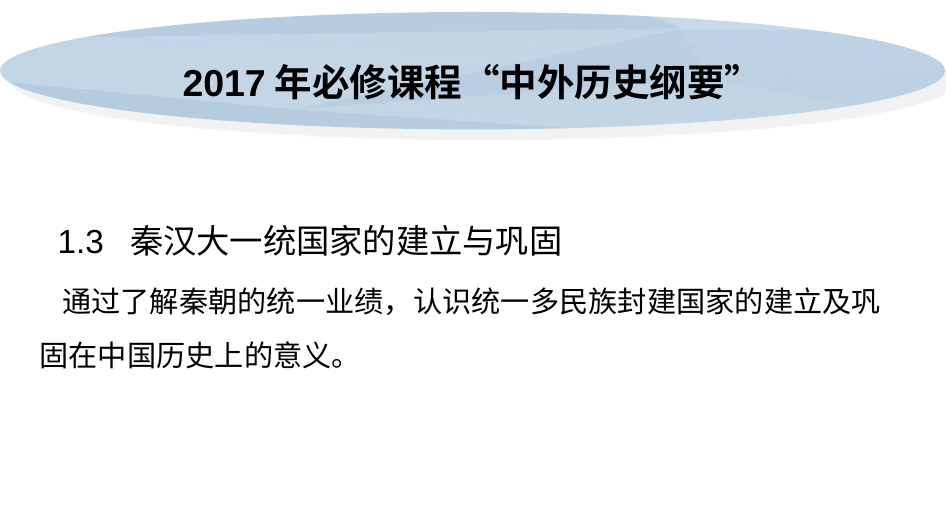

2017年必修课程“中外历史纲要”

  1.3  秦汉大一统国家的建立与巩固
  通过了解秦朝的统一业绩，认识统一多民族封建国家的建立及巩固在中国历史上的意义。